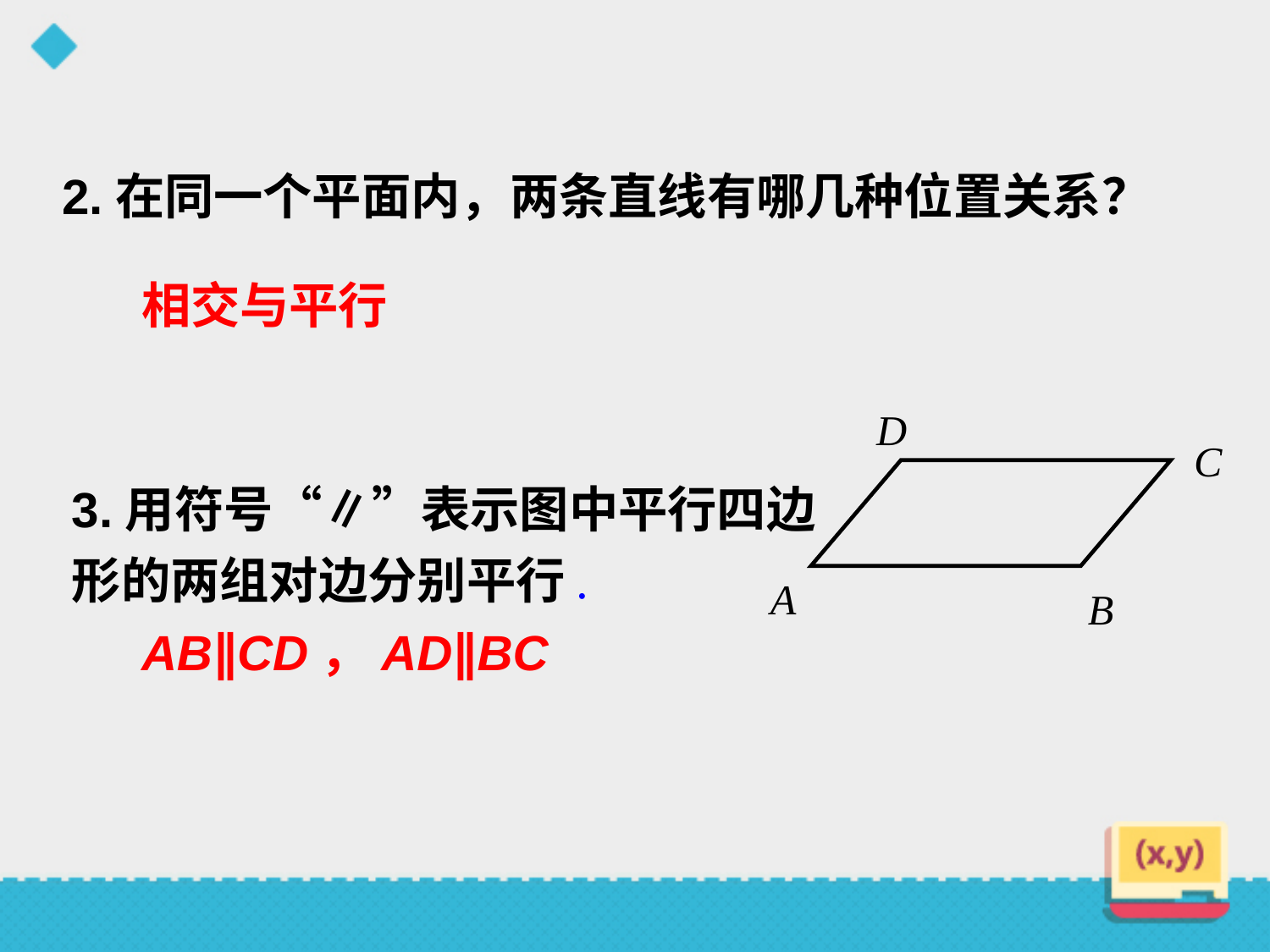

2.在同一个平面内，两条直线有哪几种位置关系？
相交与平行
D
C
3.用符号“∥”表示图中平行四边形的两组对边分别平行.

A
B
AB∥CD，AD∥BC